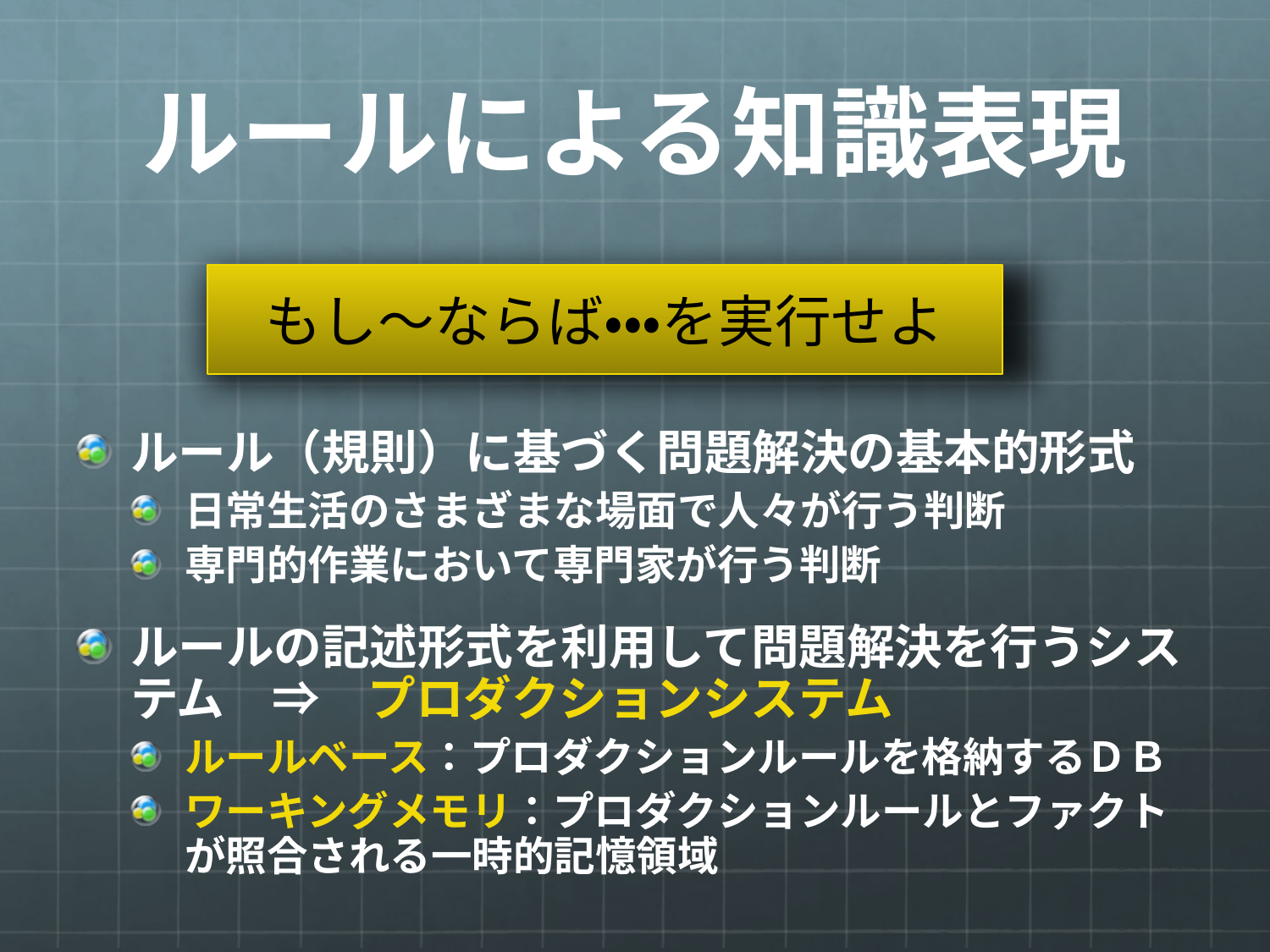

# ルールによる知識表現
もし～ならば・・・を実行せよ
ルール（規則）に基づく問題解決の基本的形式
日常生活のさまざまな場面で人々が行う判断
専門的作業において専門家が行う判断
ルールの記述形式を利用して問題解決を行うシステム　⇒　プロダクションシステム
ルールベース：プロダクションルールを格納するＤＢ
ワーキングメモリ：プロダクションルールとファクトが照合される一時的記憶領域